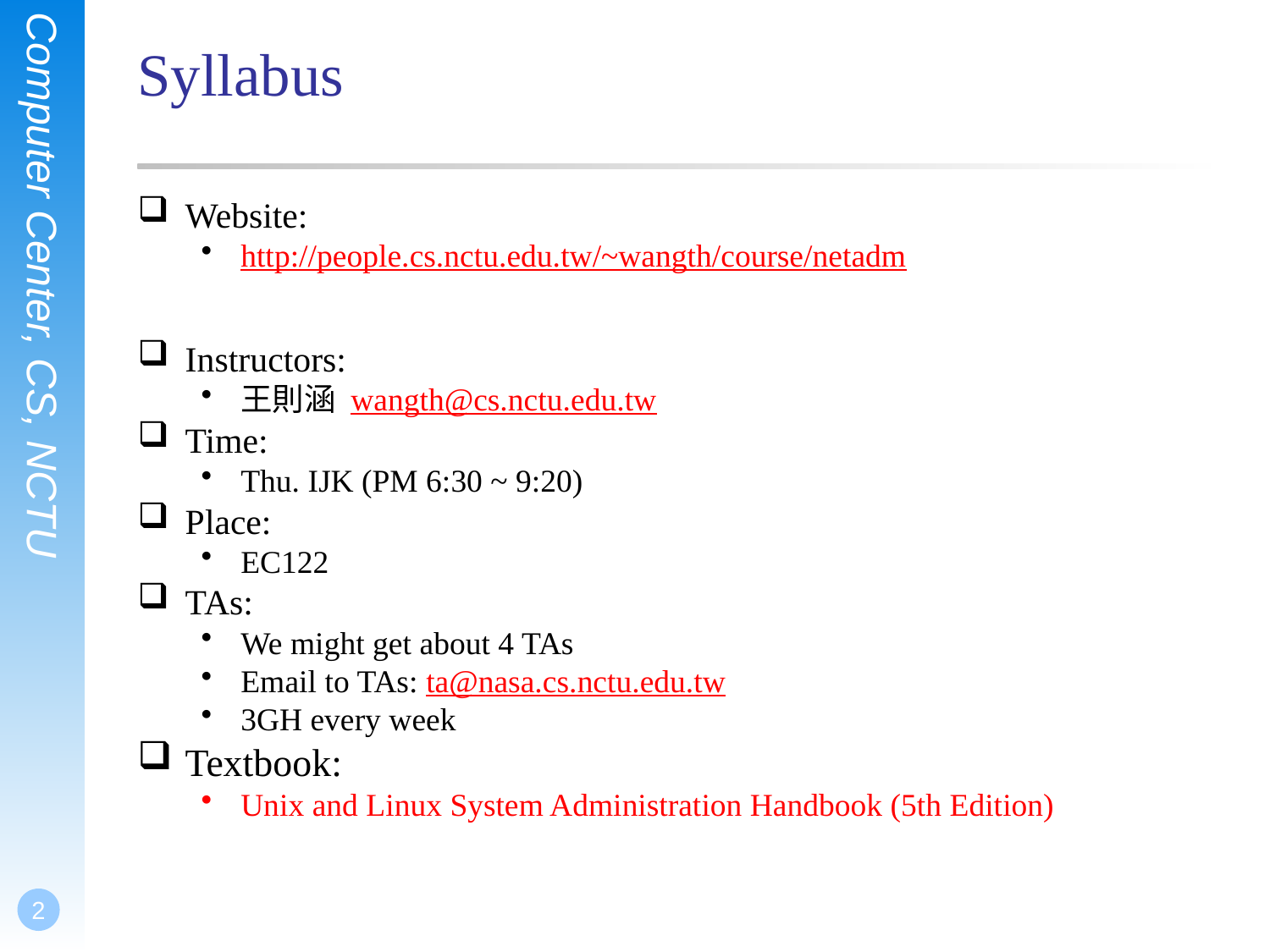

# Syllabus
Website:
http://people.cs.nctu.edu.tw/~wangth/course/netadm

Instructors:
王則涵 wangth@cs.nctu.edu.tw
Time:
Thu. IJK (PM 6:30 ~ 9:20)
Place:
EC122
TAs:
We might get about 4 TAs
Email to TAs: ta@nasa.cs.nctu.edu.tw
3GH every week
Textbook:
Unix and Linux System Administration Handbook (5th Edition)